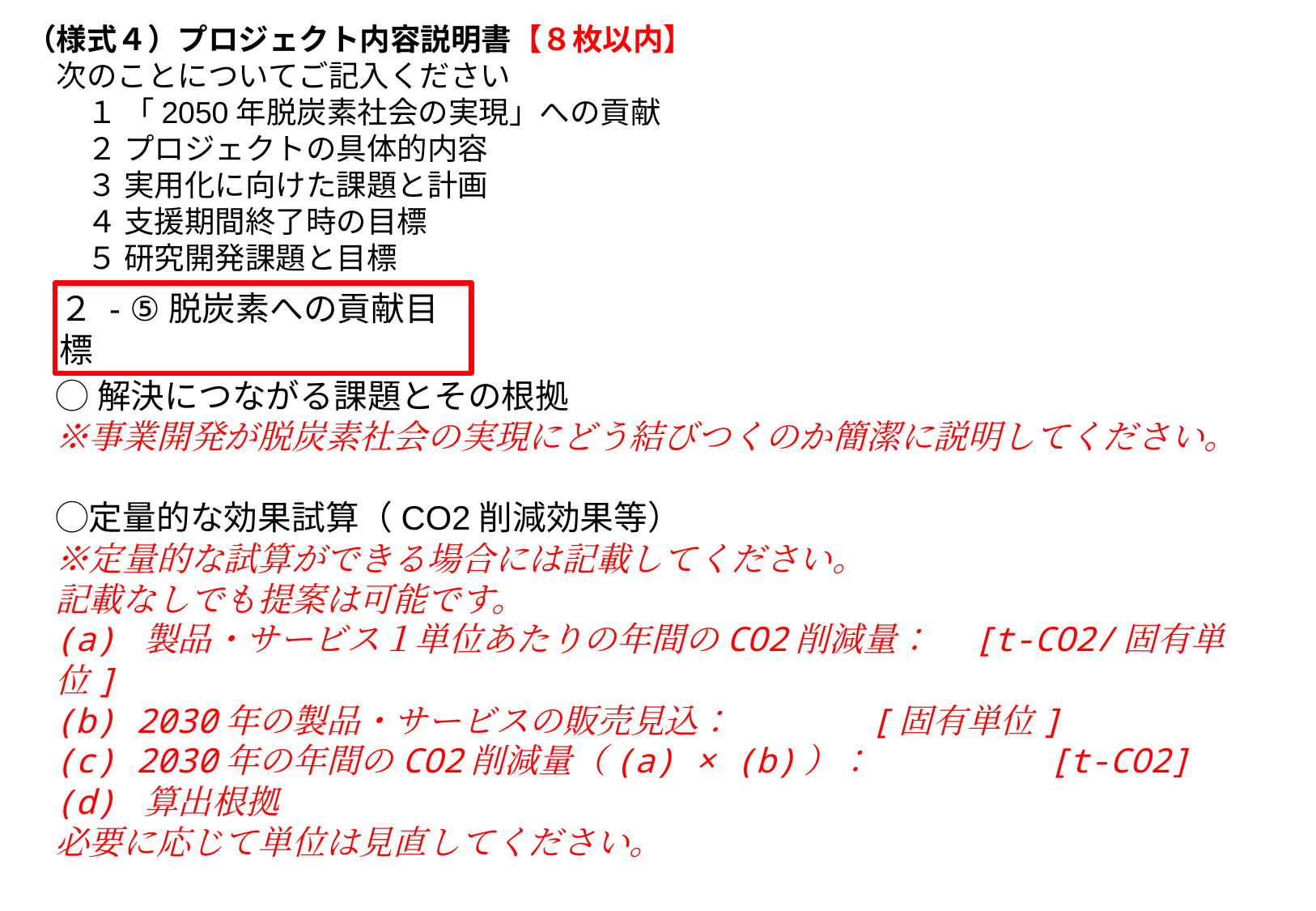

（様式４）プロジェクト内容説明書【８枚以内】
　次のことについてご記入ください
　　１ 「2050年脱炭素社会の実現」への貢献
　　２ プロジェクトの具体的内容
　　３ 実用化に向けた課題と計画
　　４ 支援期間終了時の目標
　　５ 研究開発課題と目標
２ - ⑤脱炭素への貢献目標
# ◯解決につながる課題とその根拠 ※事業開発が脱炭素社会の実現にどう結びつくのか簡潔に説明してください。   ◯定量的な効果試算（CO2削減効果等） ※定量的な試算ができる場合には記載してください。 記載なしでも提案は可能です。 (a) 製品・サービス１単位あたりの年間のCO2削減量：    [t-CO2/固有単位] (b) 2030年の製品・サービスの販売見込：               [固有単位] (c) 2030年の年間のCO2削減量（(a) × (b)）：　　　　　[t-CO2] (d) 算出根拠 必要に応じて単位は見直してください。